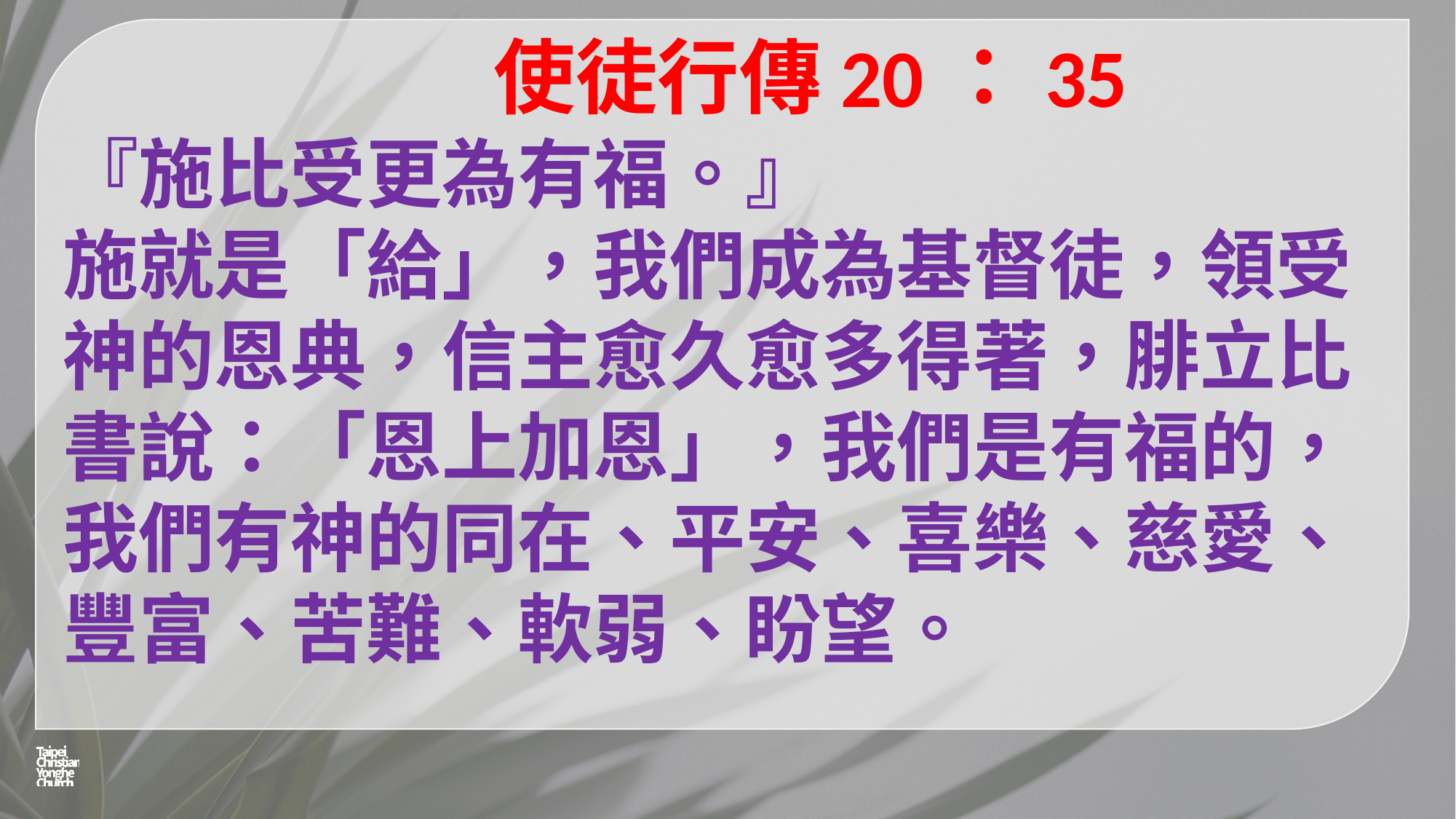

使徒行傳20：35
『施比受更為有福。』
施就是「給」，我們成為基督徒，領受神的恩典，信主愈久愈多得著，腓立比書說：「恩上加恩」，我們是有福的，我們有神的同在、平安、喜樂、慈愛、豐富、苦難、軟弱、盼望。